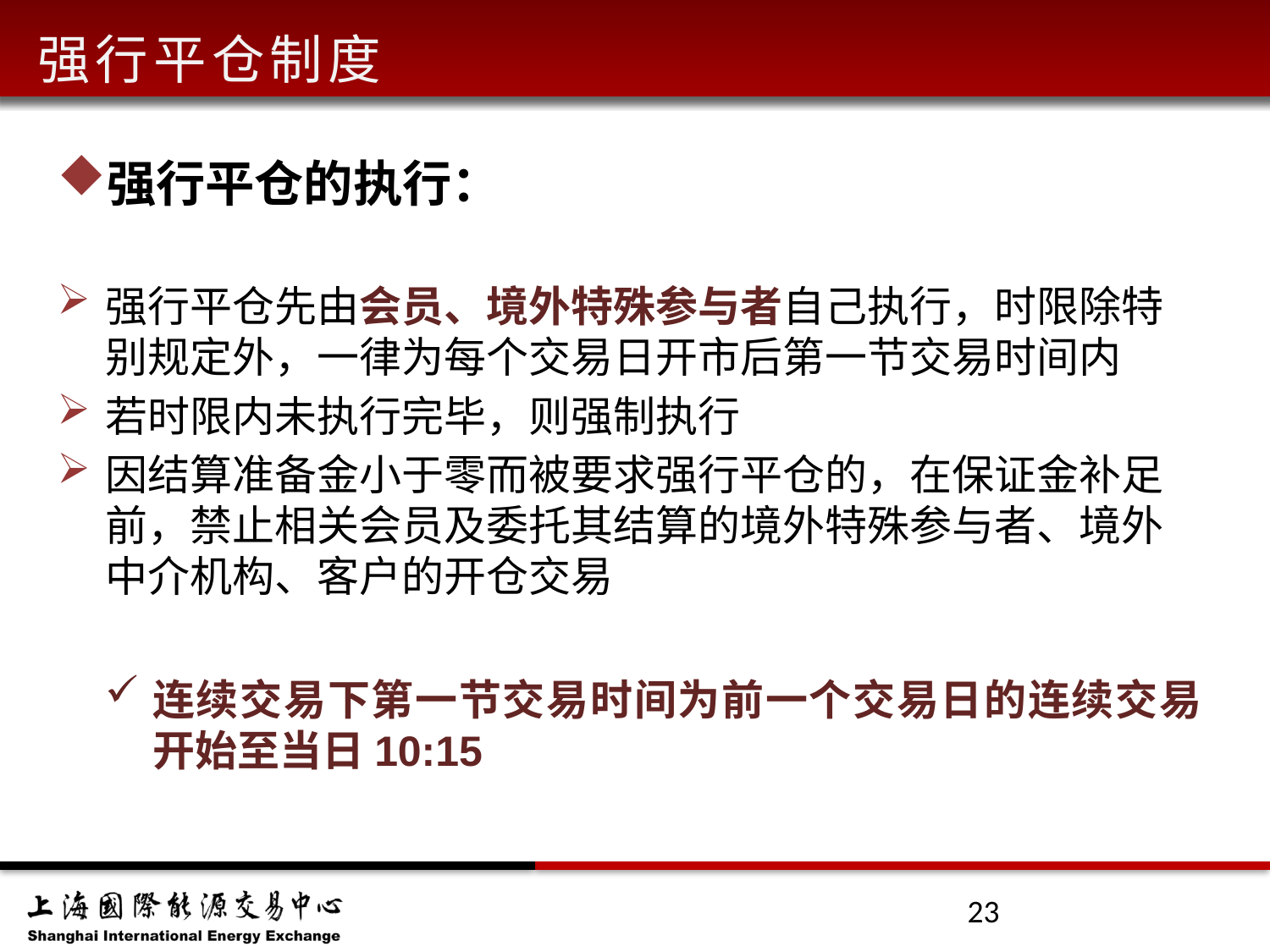

强行平仓制度
强行平仓的执行：

强行平仓先由会员、境外特殊参与者自己执行，时限除特别规定外，一律为每个交易日开市后第一节交易时间内
若时限内未执行完毕，则强制执行
因结算准备金小于零而被要求强行平仓的，在保证金补足前，禁止相关会员及委托其结算的境外特殊参与者、境外中介机构、客户的开仓交易

连续交易下第一节交易时间为前一个交易日的连续交易开始至当日10:15

23